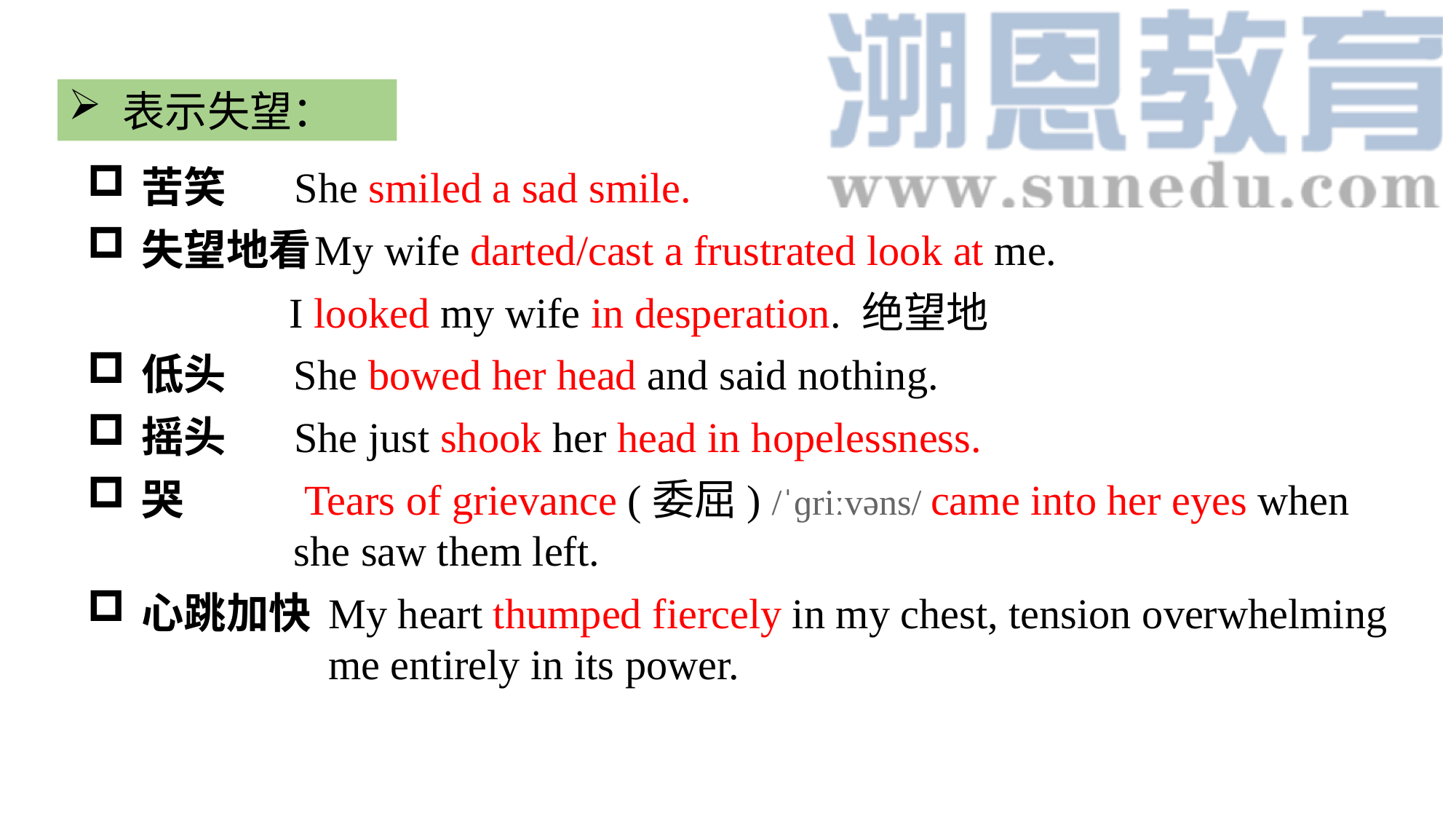

表示失望：
苦笑
She smiled a sad smile.
失望地看
My wife darted/cast a frustrated look at me.
I looked my wife in desperation. 绝望地
低头
She bowed her head and said nothing.
摇头
She just shook her head in hopelessness.
哭
 Tears of grievance (委屈) /ˈɡriːvəns/ came into her eyes when she saw them left.
心跳加快
My heart thumped fiercely in my chest, tension overwhelming me entirely in its power.